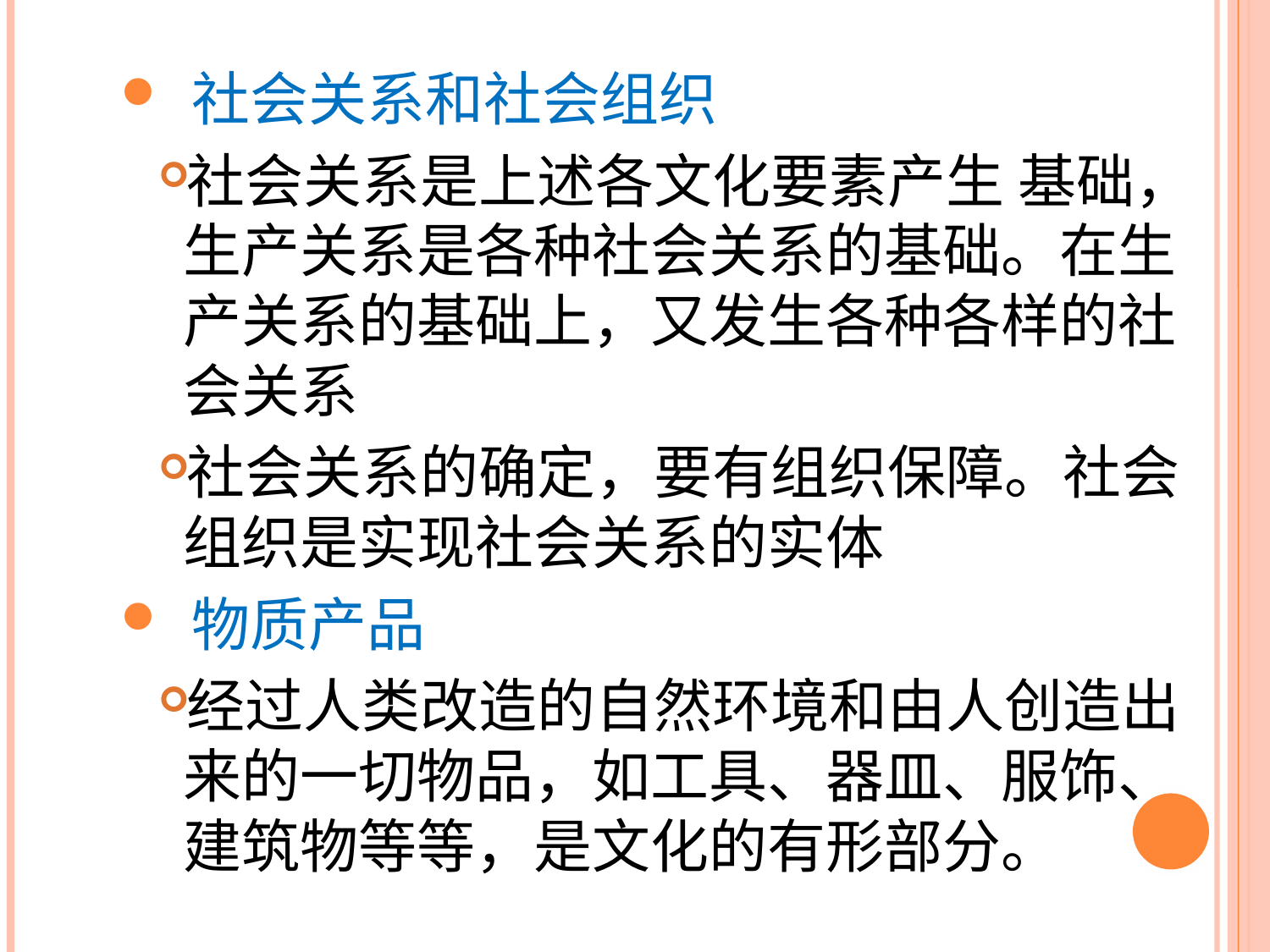

社会关系和社会组织
社会关系是上述各文化要素产生 基础，生产关系是各种社会关系的基础。在生产关系的基础上，又发生各种各样的社会关系
社会关系的确定，要有组织保障。社会组织是实现社会关系的实体
物质产品
经过人类改造的自然环境和由人创造出来的一切物品，如工具、器皿、服饰、建筑物等等，是文化的有形部分。